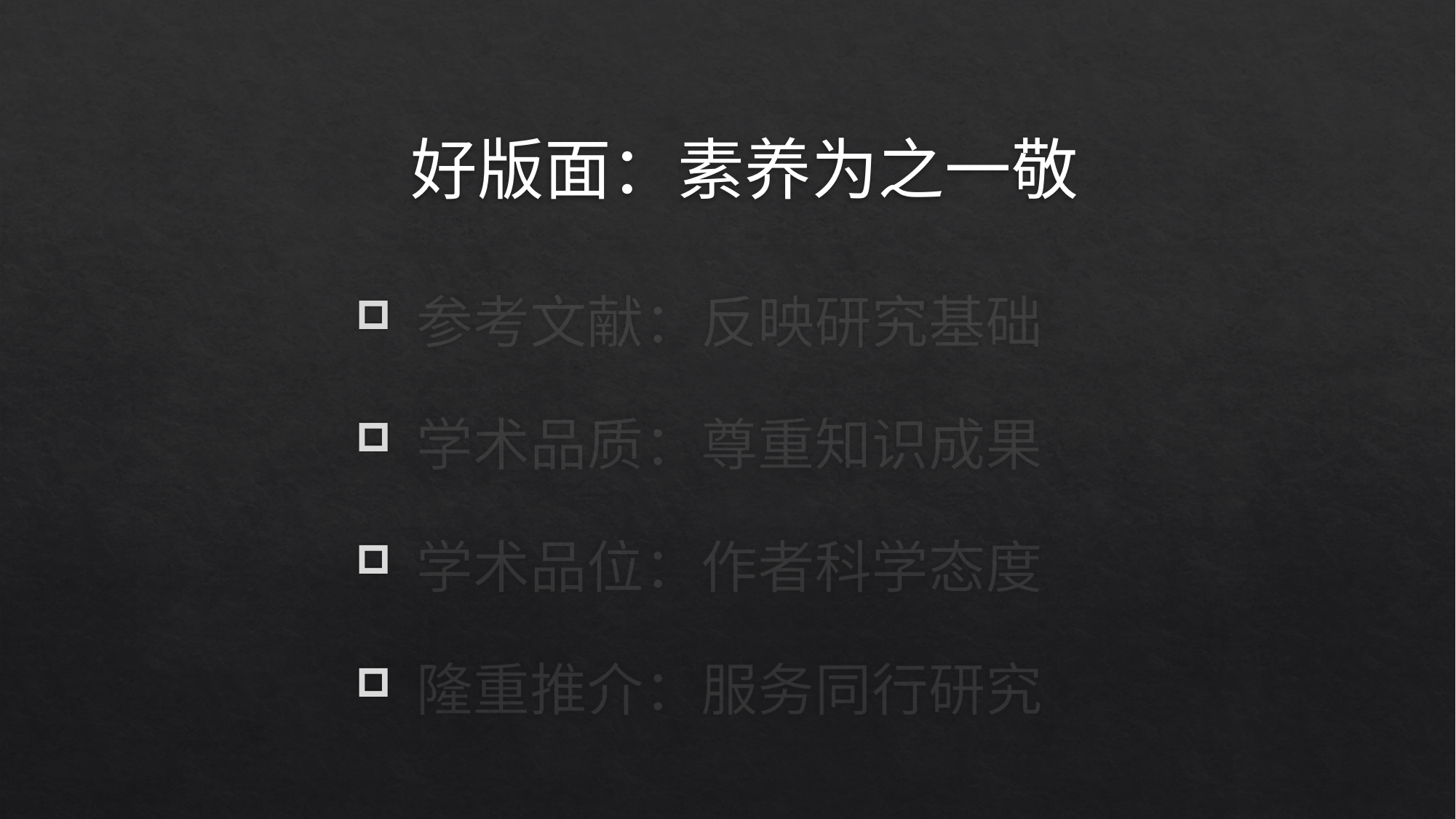

好版面：素养为之一敬
 参考文献：反映研究基础
 学术品质：尊重知识成果
 学术品位：作者科学态度
 隆重推介：服务同行研究